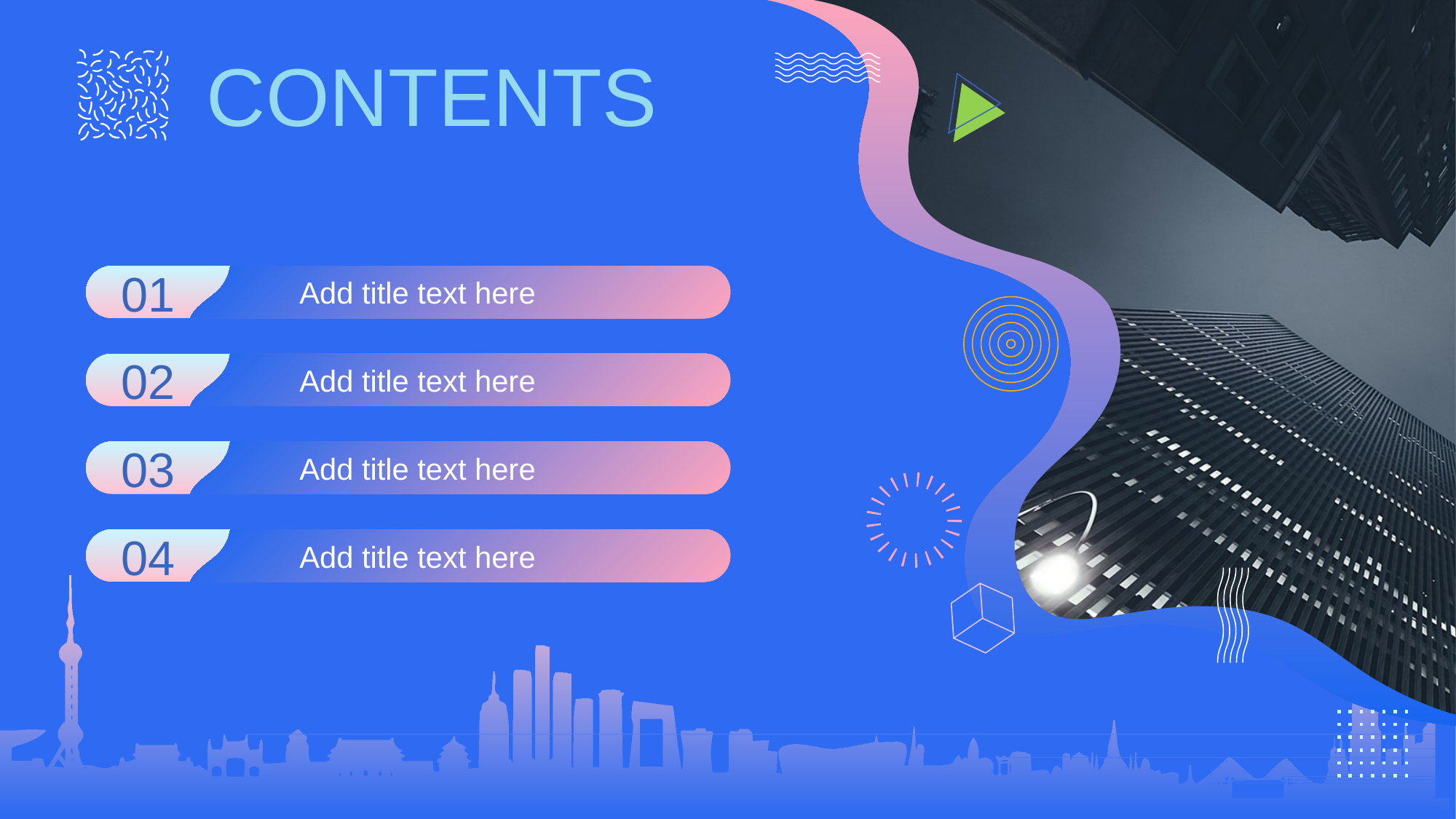

51PPT模板网   www.51pptmoban.com
CONTENTS

CONTENTS
01

Add title text here

02

Add title text here
03

Add title text here

04

Add title text here